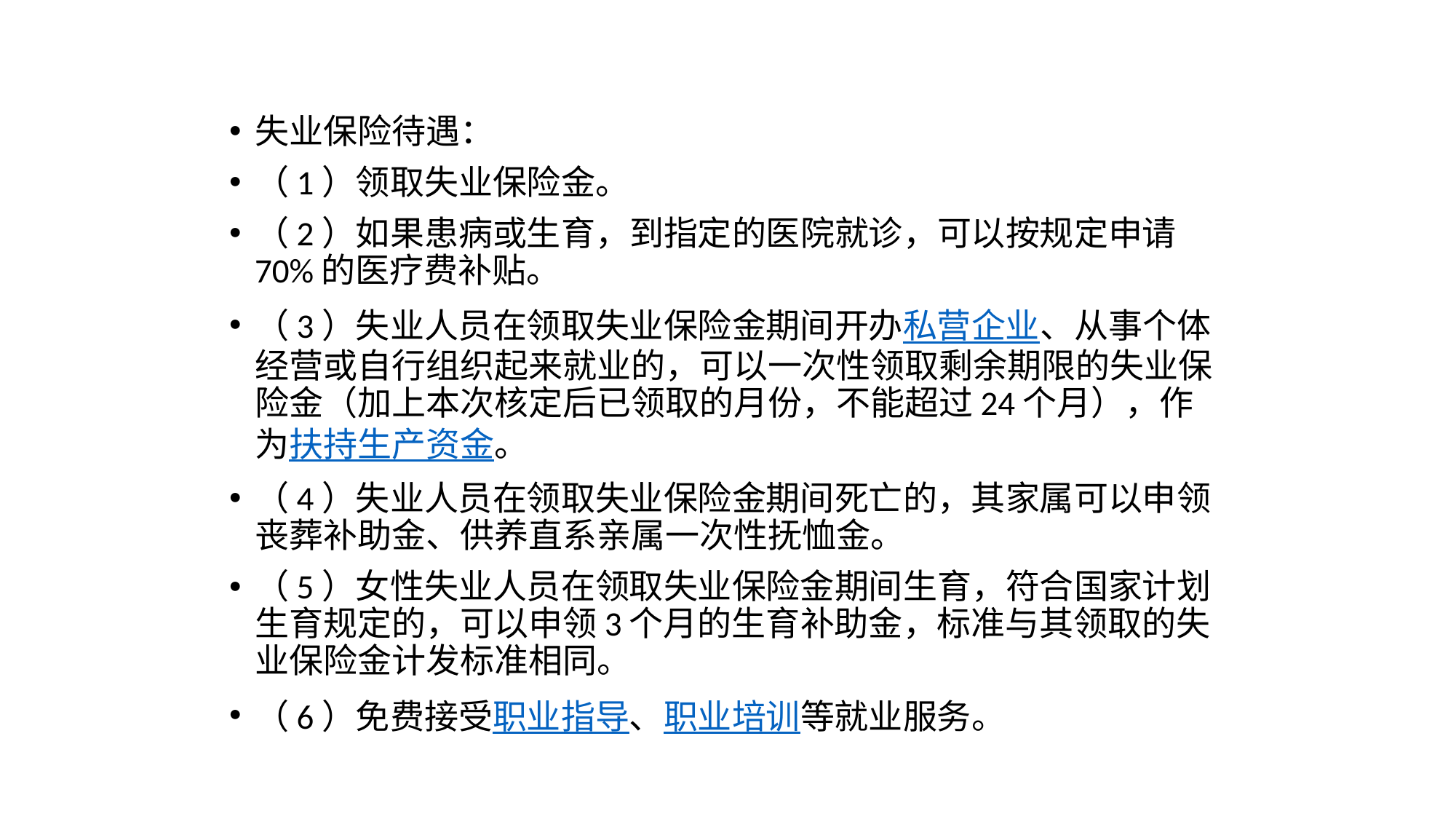

失业保险待遇：
（1）领取失业保险金。
（2）如果患病或生育，到指定的医院就诊，可以按规定申请70%的医疗费补贴。
（3）失业人员在领取失业保险金期间开办私营企业、从事个体经营或自行组织起来就业的，可以一次性领取剩余期限的失业保险金（加上本次核定后已领取的月份，不能超过24个月），作为扶持生产资金。
（4）失业人员在领取失业保险金期间死亡的，其家属可以申领丧葬补助金、供养直系亲属一次性抚恤金。
（5）女性失业人员在领取失业保险金期间生育，符合国家计划生育规定的，可以申领3个月的生育补助金，标准与其领取的失业保险金计发标准相同。
（6）免费接受职业指导、职业培训等就业服务。